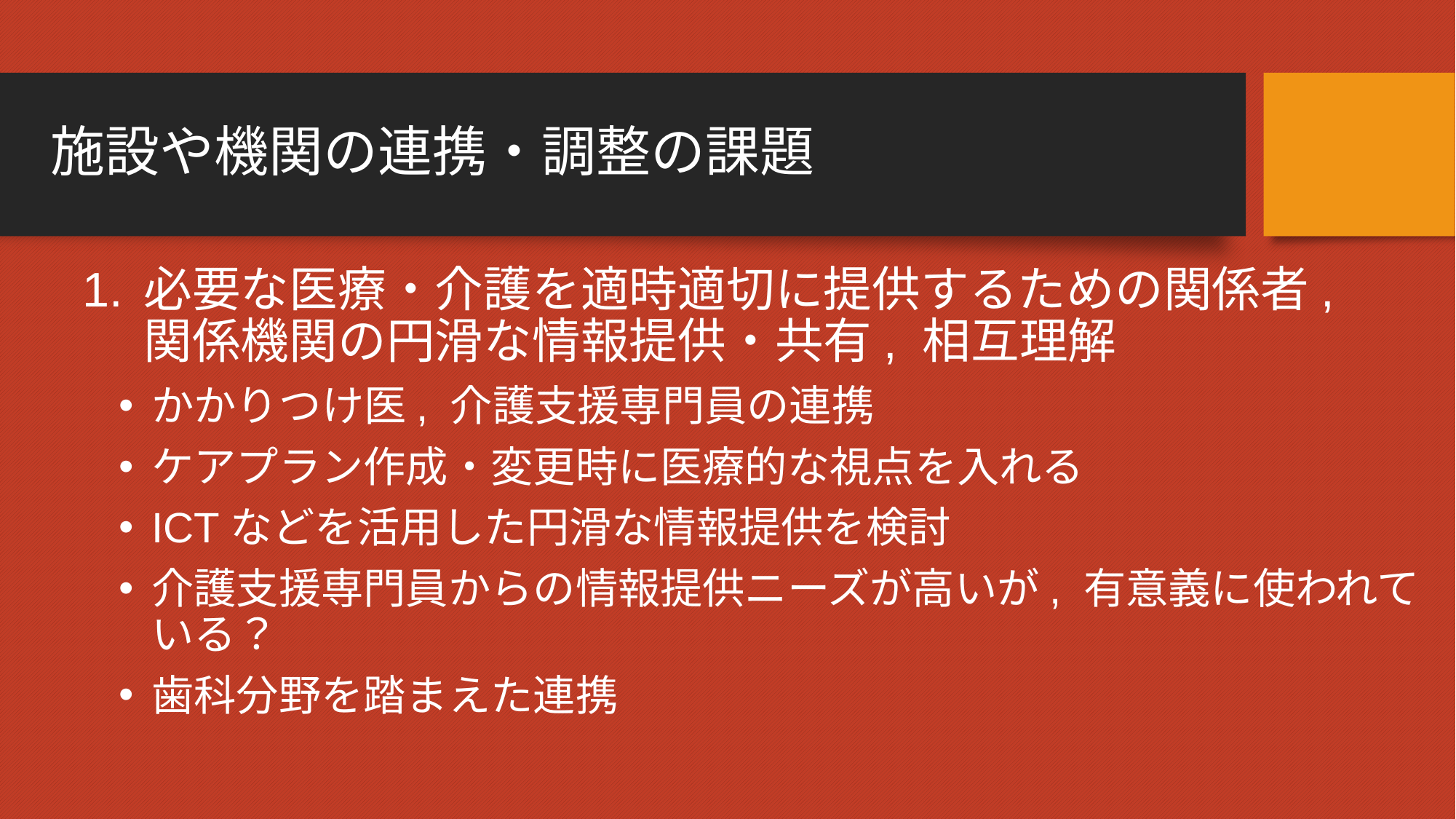

# 施設や機関の連携・調整の課題
必要な医療・介護を適時適切に提供するための関係者,
関係機関の円滑な情報提供・共有, 相互理解
かかりつけ医, 介護支援専門員の連携
ケアプラン作成・変更時に医療的な視点を入れる
ICTなどを活用した円滑な情報提供を検討
介護支援専門員からの情報提供ニーズが高いが, 有意義に使われている？
歯科分野を踏まえた連携